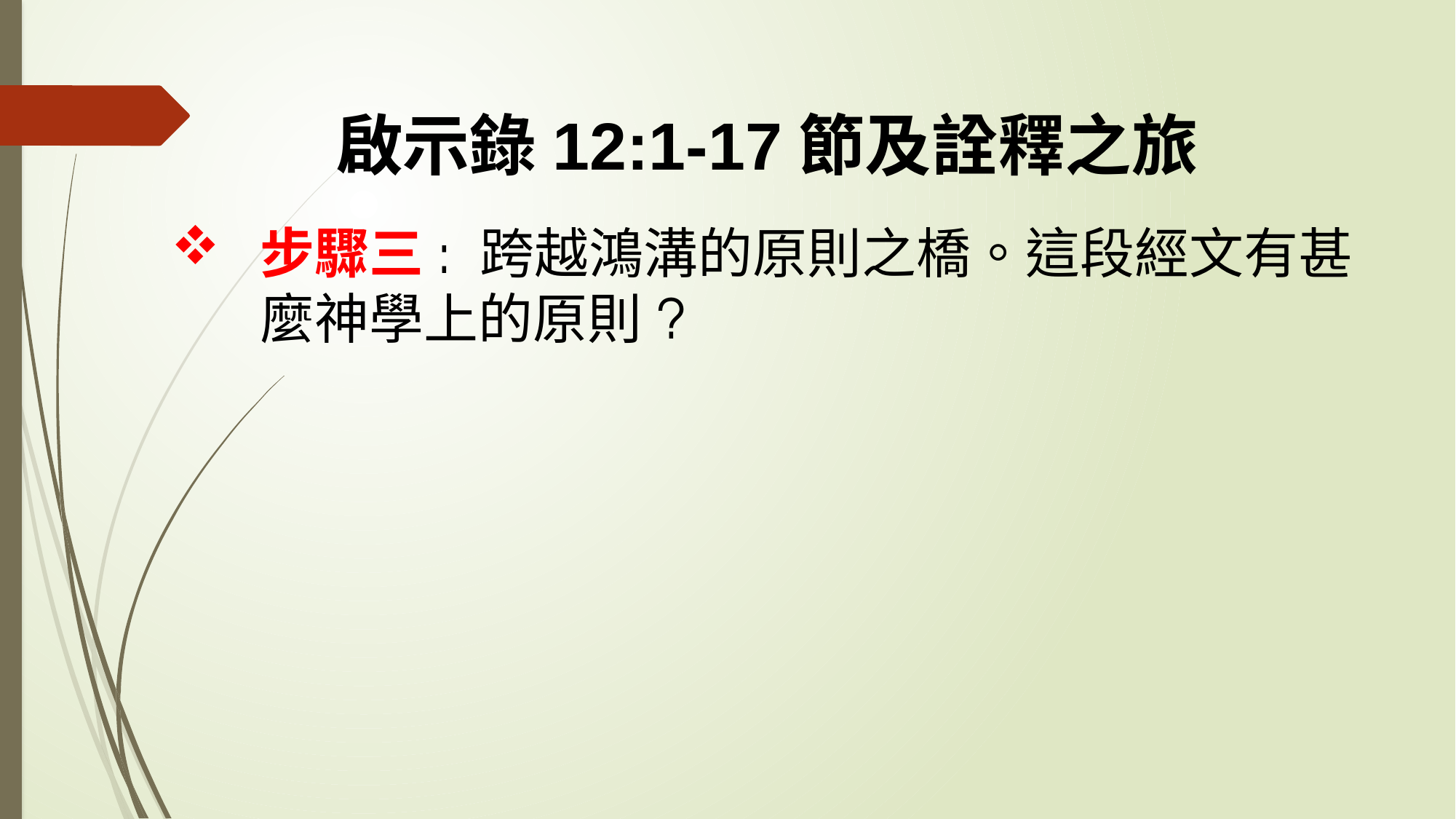

啟示錄12:1-17節及詮釋之旅
步驟三: 跨越鴻溝的原則之橋。這段經文有甚麼神學上的原則?